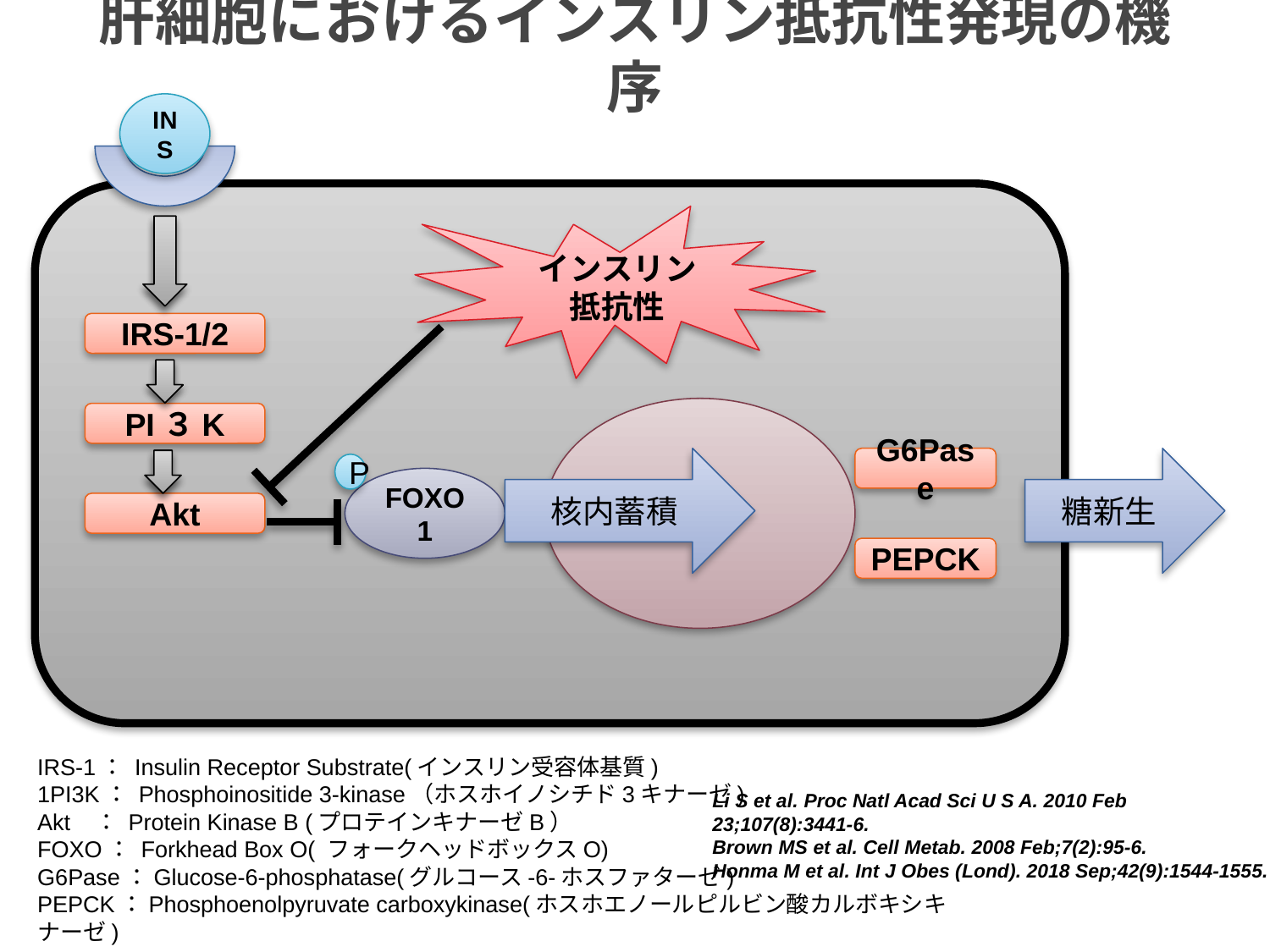

# 肝細胞におけるインスリン抵抗性発現の機序

INS

インスリン
抵抗性

IRS-1/2

PI３K
核内蓄積
G6Pase
糖新生

P
FOXO1
Akt
PEPCK
IRS-1： Insulin Receptor Substrate(インスリン受容体基質)
1PI3K： Phosphoinositide 3-kinase（ホスホイノシチド3キナーゼ)
Akt   ： Protein Kinase B (プロテインキナーゼB）
FOXO： Forkhead Box O( フォークヘッドボックスO)
G6Pase：Glucose-6-phosphatase(グルコース-6-ホスファターゼ)
PEPCK：Phosphoenolpyruvate carboxykinase(ホスホエノールピルビン酸カルボキシキナーゼ)
Li S et al. Proc Natl Acad Sci U S A. 2010 Feb 23;107(8):3441-6.
Brown MS et al. Cell Metab. 2008 Feb;7(2):95-6.
Honma M et al. Int J Obes (Lond). 2018 Sep;42(9):1544-1555.